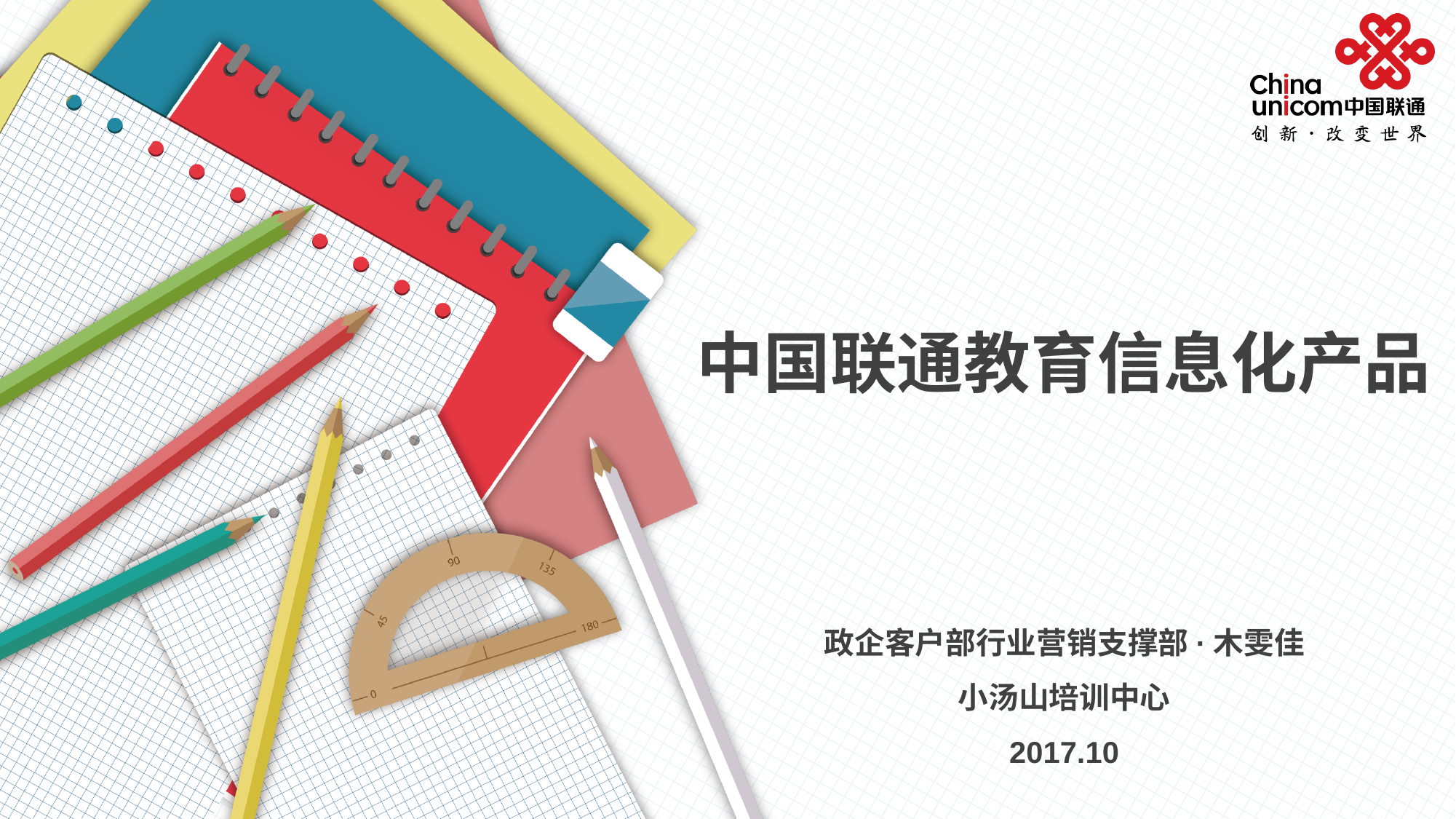

中国联通教育信息化产品
政企客户部行业营销支撑部·木雯佳
小汤山培训中心
2017.10